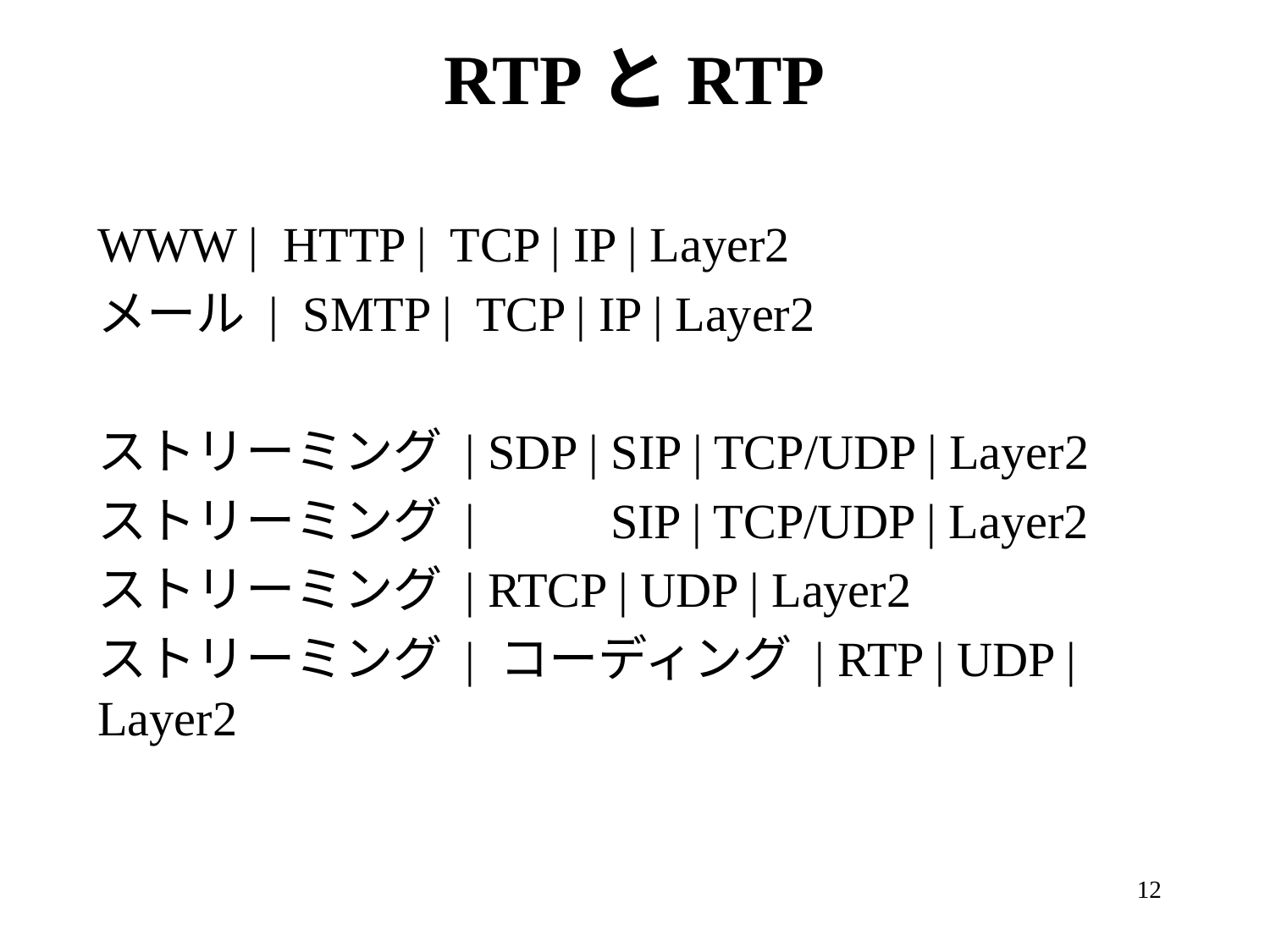

# RTPとRTP
WWW |  HTTP |  TCP | IP | Layer2
メール |  SMTP |  TCP | IP | Layer2

ストリーミング | SDP | SIP | TCP/UDP | Layer2
ストリーミング |           SIP | TCP/UDP | Layer2
ストリーミング | RTCP | UDP | Layer2
ストリーミング | コーディング | RTP | UDP | Layer2

12